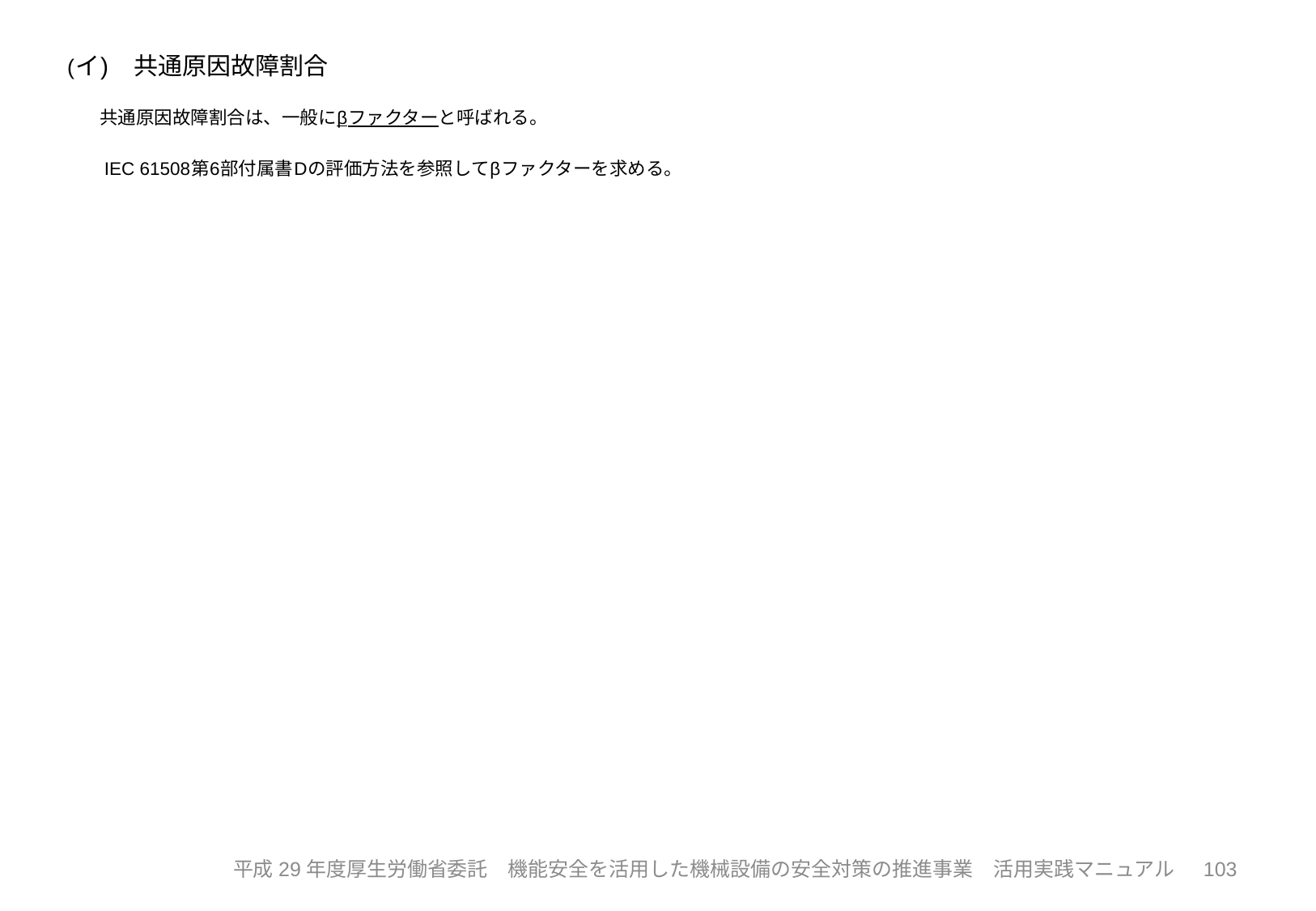

(イ)　共通原因故障割合

　　共通原因故障割合は、一般にβファクターと呼ばれる。

　　IEC 61508第6部付属書Dの評価方法を参照してβファクターを求める。

103
平成29年度厚生労働省委託　機能安全を活用した機械設備の安全対策の推進事業　活用実践マニュアル